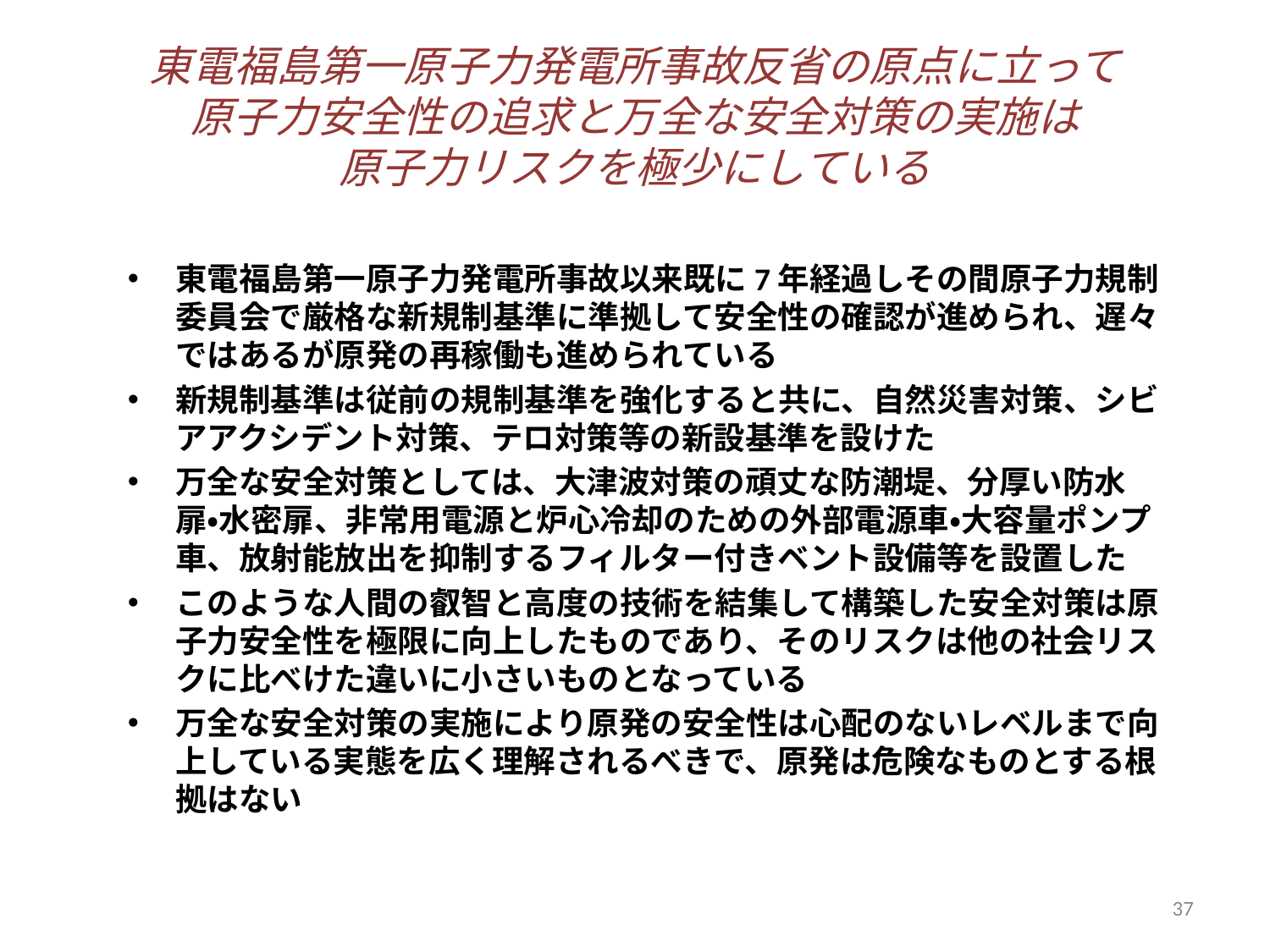

# 東電福島第一原子力発電所事故反省の原点に立って 原子力安全性の追求と万全な安全対策の実施は 原子力リスクを極少にしている
東電福島第一原子力発電所事故以来既に7年経過しその間原子力規制委員会で厳格な新規制基準に準拠して安全性の確認が進められ、遅々ではあるが原発の再稼働も進められている
新規制基準は従前の規制基準を強化すると共に、自然災害対策、シビアアクシデント対策、テロ対策等の新設基準を設けた
万全な安全対策としては、大津波対策の頑丈な防潮堤、分厚い防水扉・水密扉、非常用電源と炉心冷却のための外部電源車・大容量ポンプ車、放射能放出を抑制するフィルター付きベント設備等を設置した
このような人間の叡智と高度の技術を結集して構築した安全対策は原子力安全性を極限に向上したものであり、そのリスクは他の社会リスクに比べけた違いに小さいものとなっている
万全な安全対策の実施により原発の安全性は心配のないレベルまで向上している実態を広く理解されるべきで、原発は危険なものとする根拠はない
37